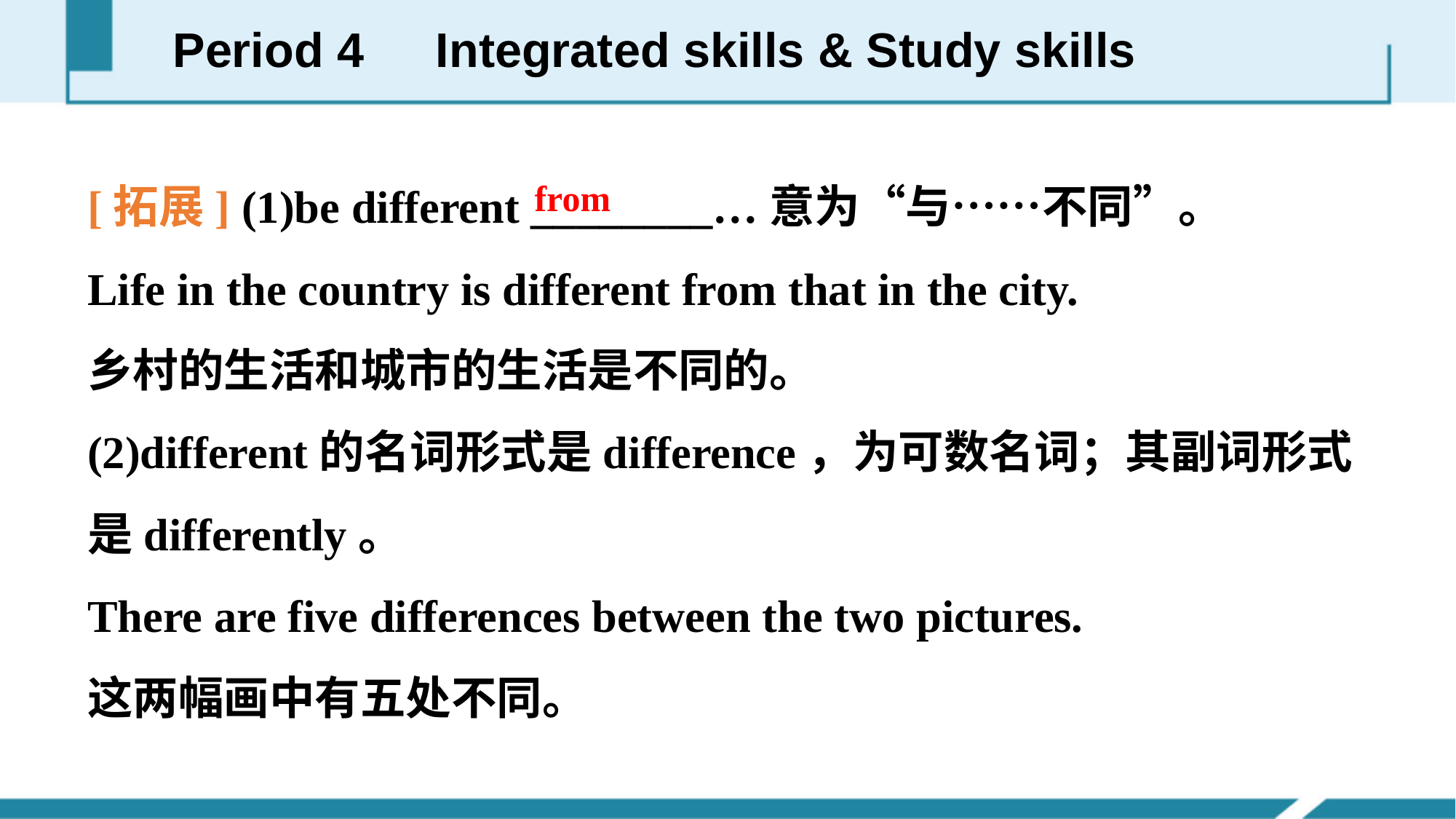

Period 4　Integrated skills & Study skills
[拓展] (1)be different ________…意为“与……不同”。
Life in the country is different from that in the city.
乡村的生活和城市的生活是不同的。
(2)different的名词形式是difference，为可数名词；其副词形式是differently。
There are five differences between the two pictures.
这两幅画中有五处不同。
 from